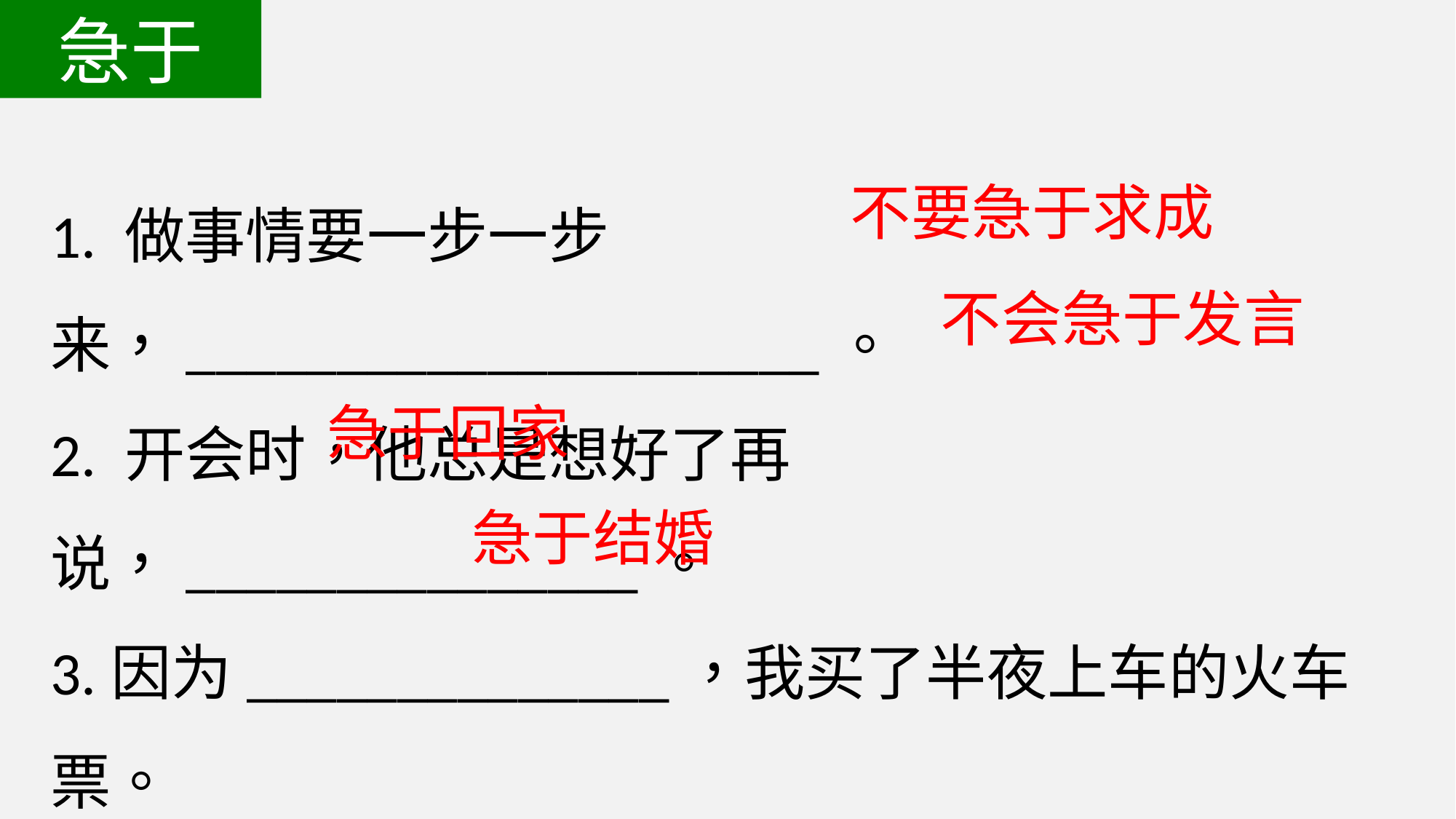

急于
1. 做事情要一步一步来，_____________________。
2. 开会时，他总是想好了再说，_______________。
3.因为______________，我买了半夜上车的火车票。
4.那个女生，_____________，就自动降低了自己的择偶标准。
不要急于求成
不会急于发言
急于回家
急于结婚